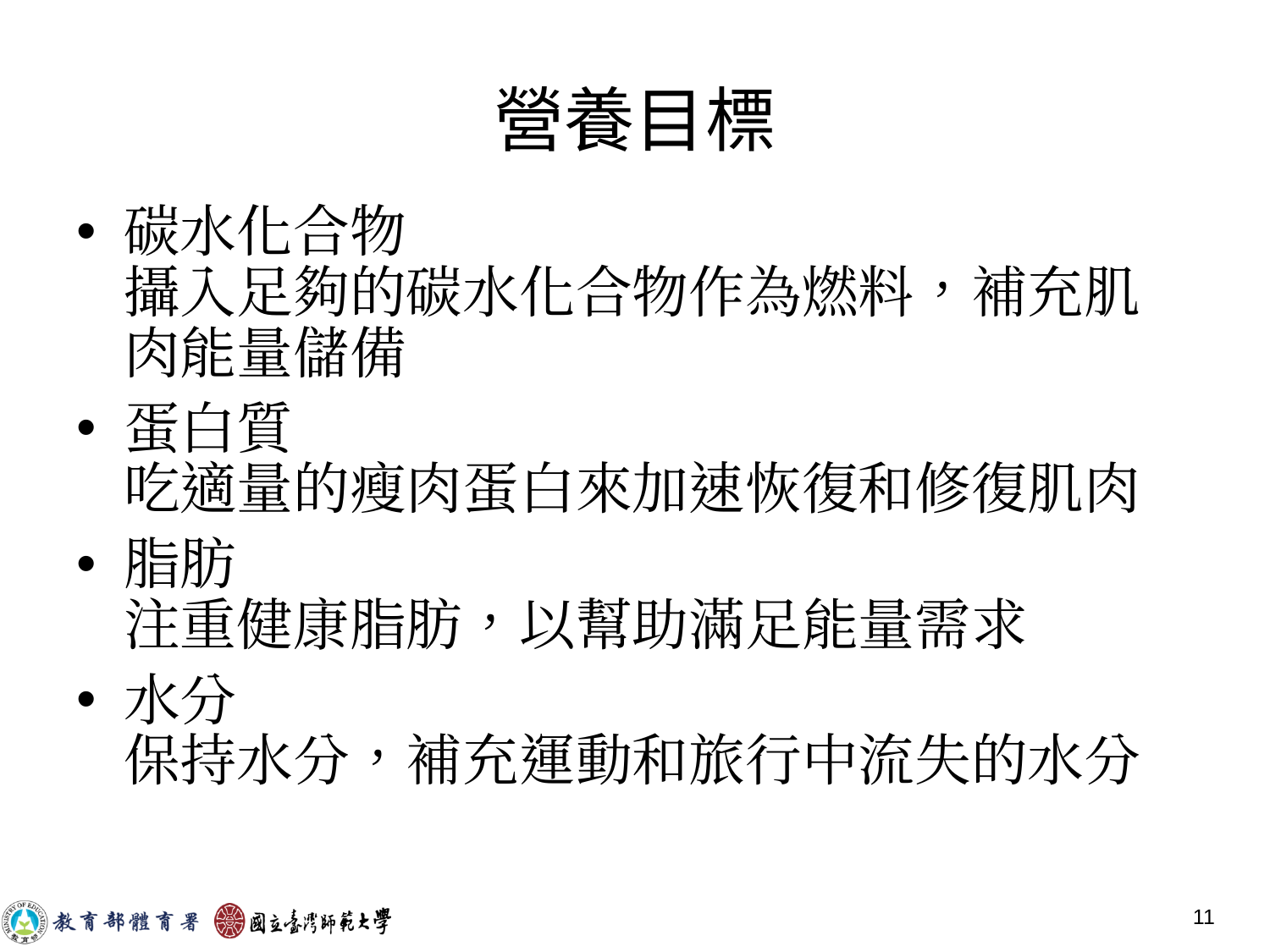

# 營養目標
碳水化合物
攝入足夠的碳水化合物作為燃料，補充肌肉能量儲備
蛋白質
吃適量的瘦肉蛋白來加速恢復和修復肌肉
脂肪
注重健康脂肪，以幫助滿足能量需求
水分
保持水分，補充運動和旅行中流失的水分
11